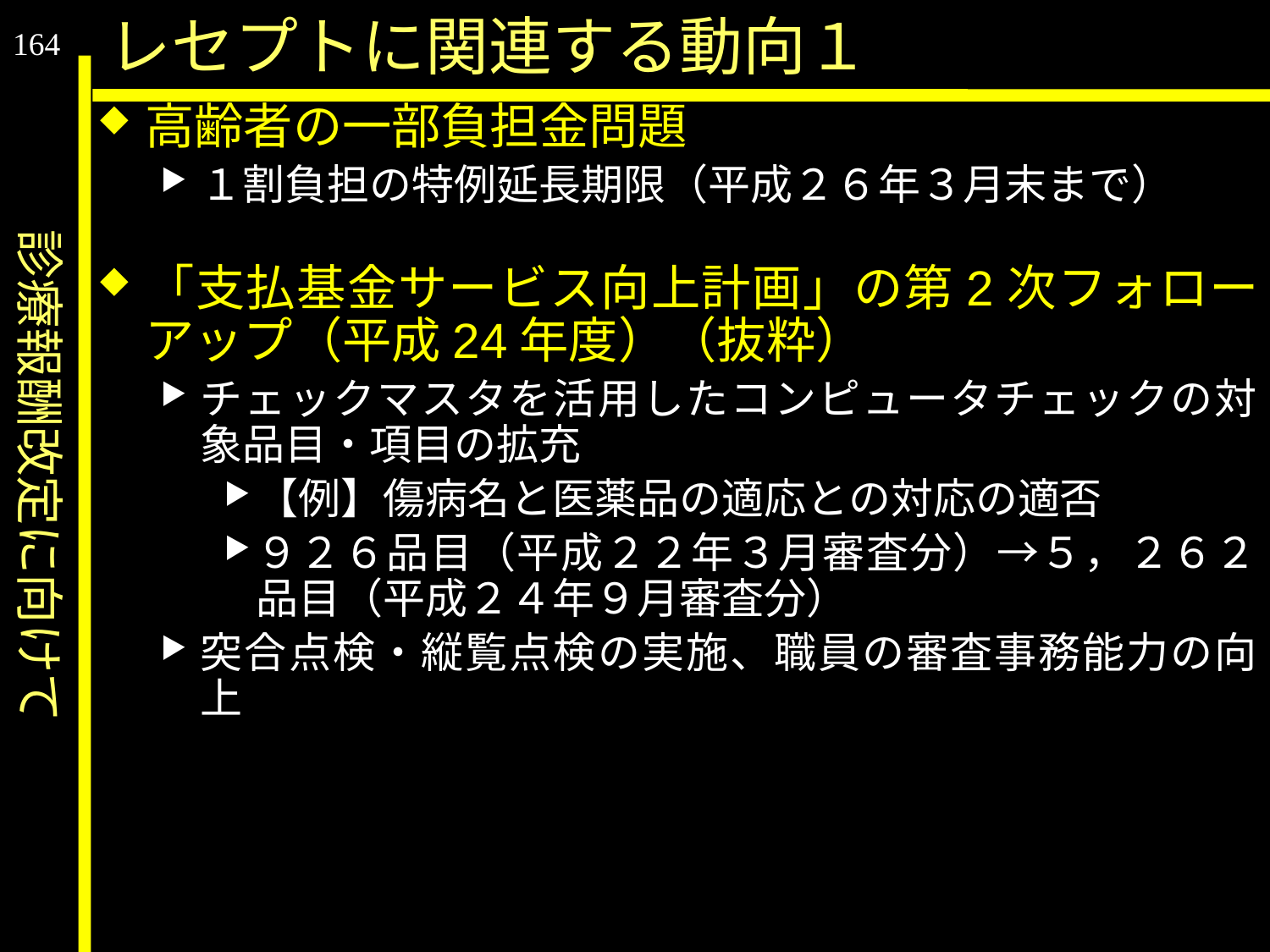

診療報酬改定に向けて
レセプトに関連する動向１
164

高齢者の一部負担金問題
１割負担の特例延長期限（平成２６年３月末まで）

「支払基金サービス向上計画」の第2次フォローアップ（平成24年度）（抜粋）
チェックマスタを活用したコンピュータチェックの対象品目・項目の拡充
【例】傷病名と医薬品の適応との対応の適否
９２６品目（平成２２年３月審査分）→５，２６２品目（平成２４年９月審査分）
突合点検・縦覧点検の実施、職員の審査事務能力の向上